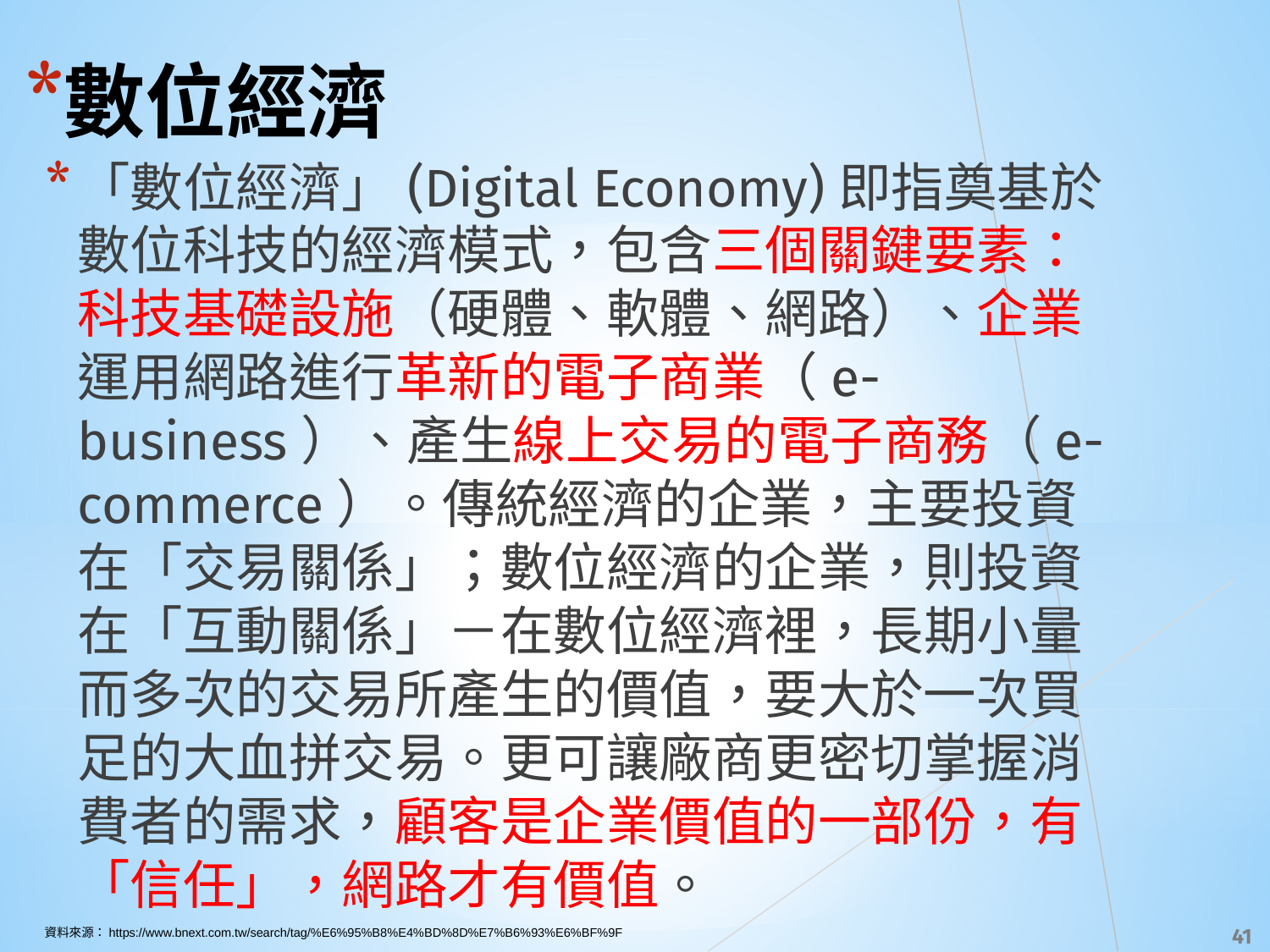

# 數位經濟
「數位經濟」(Digital Economy)即指奠基於數位科技的經濟模式，包含三個關鍵要素：科技基礎設施（硬體、軟體、網路）、企業運用網路進行革新的電子商業（e-business）、產生線上交易的電子商務（e-commerce）。傳統經濟的企業，主要投資在「交易關係」；數位經濟的企業，則投資在「互動關係」－在數位經濟裡，長期小量而多次的交易所產生的價值，要大於一次買足的大血拼交易。更可讓廠商更密切掌握消費者的需求，顧客是企業價值的一部份，有「信任」，網路才有價值。

41
資料來源：https://www.bnext.com.tw/search/tag/%E6%95%B8%E4%BD%8D%E7%B6%93%E6%BF%9F